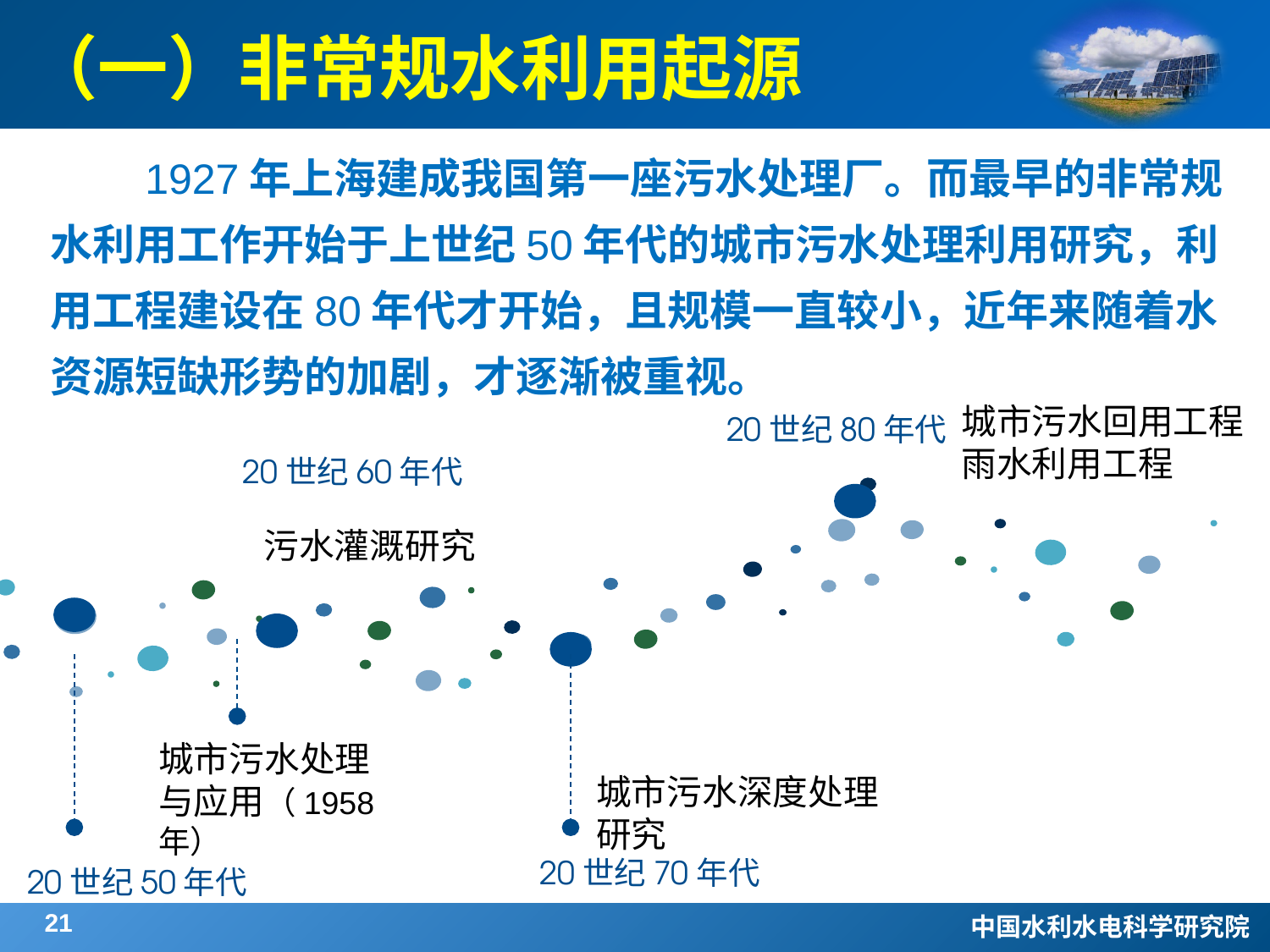

（一）非常规水利用起源
        1927年上海建成我国第一座污水处理厂。而最早的非常规水利用工作开始于上世纪50年代的城市污水处理利用研究，利用工程建设在80年代才开始，且规模一直较小，近年来随着水资源短缺形势的加剧，才逐渐被重视。
城市污水回用工程
雨水利用工程
20世纪80年代
20世纪60年代

污水灌溉研究

城市污水处理与应用（1958年）
20世纪50年代
城市污水深度处理研究
20世纪70年代